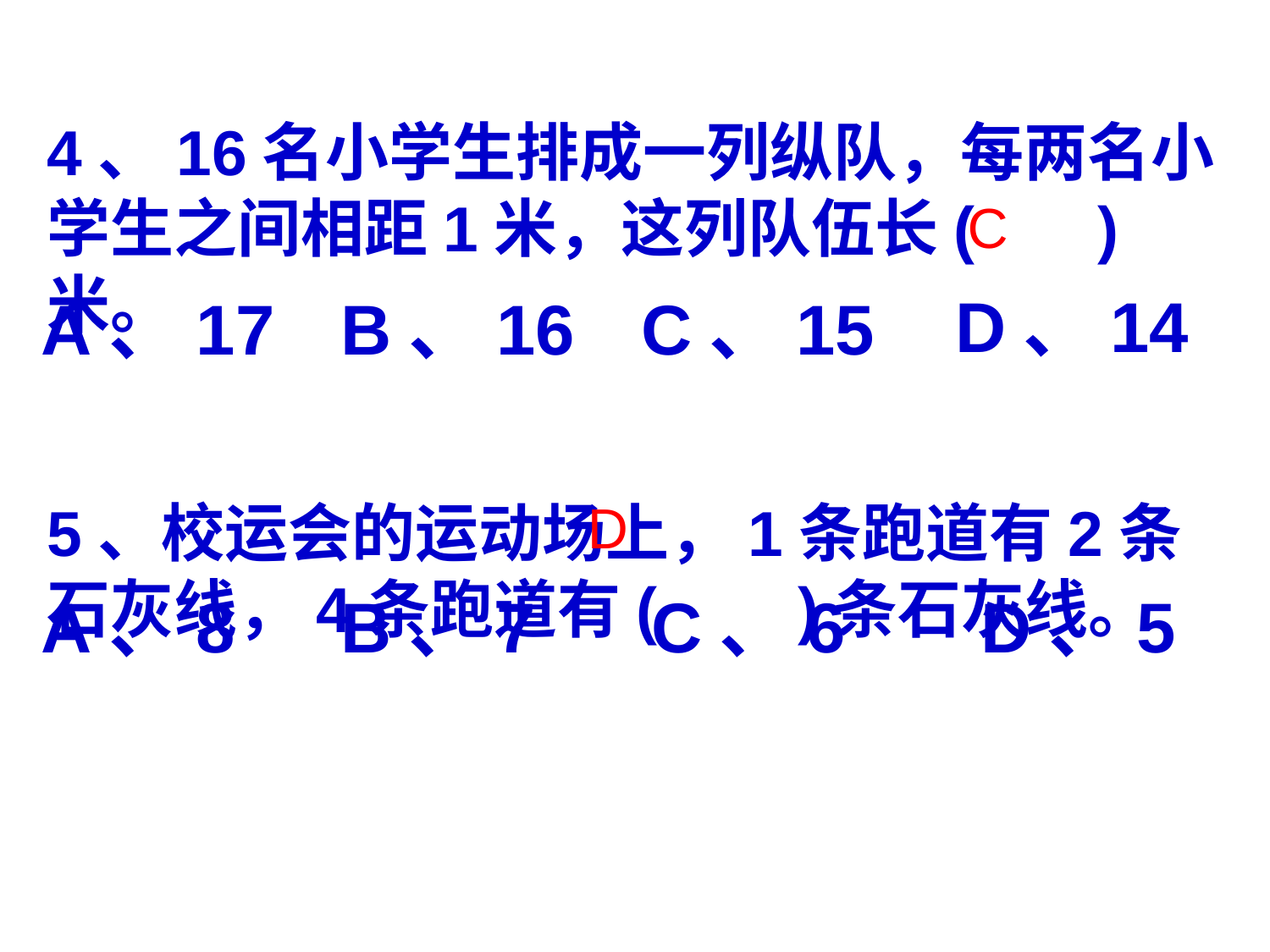

4、16名小学生排成一列纵队，每两名小学生之间相距1米，这列队伍长(       )米。

5、校运会的运动场上，1条跑道有2条石灰线，4条跑道有(        )条石灰线。
C

D、14
A、17
B、16
C、15
D
A、8
B、7
C、6
D、5